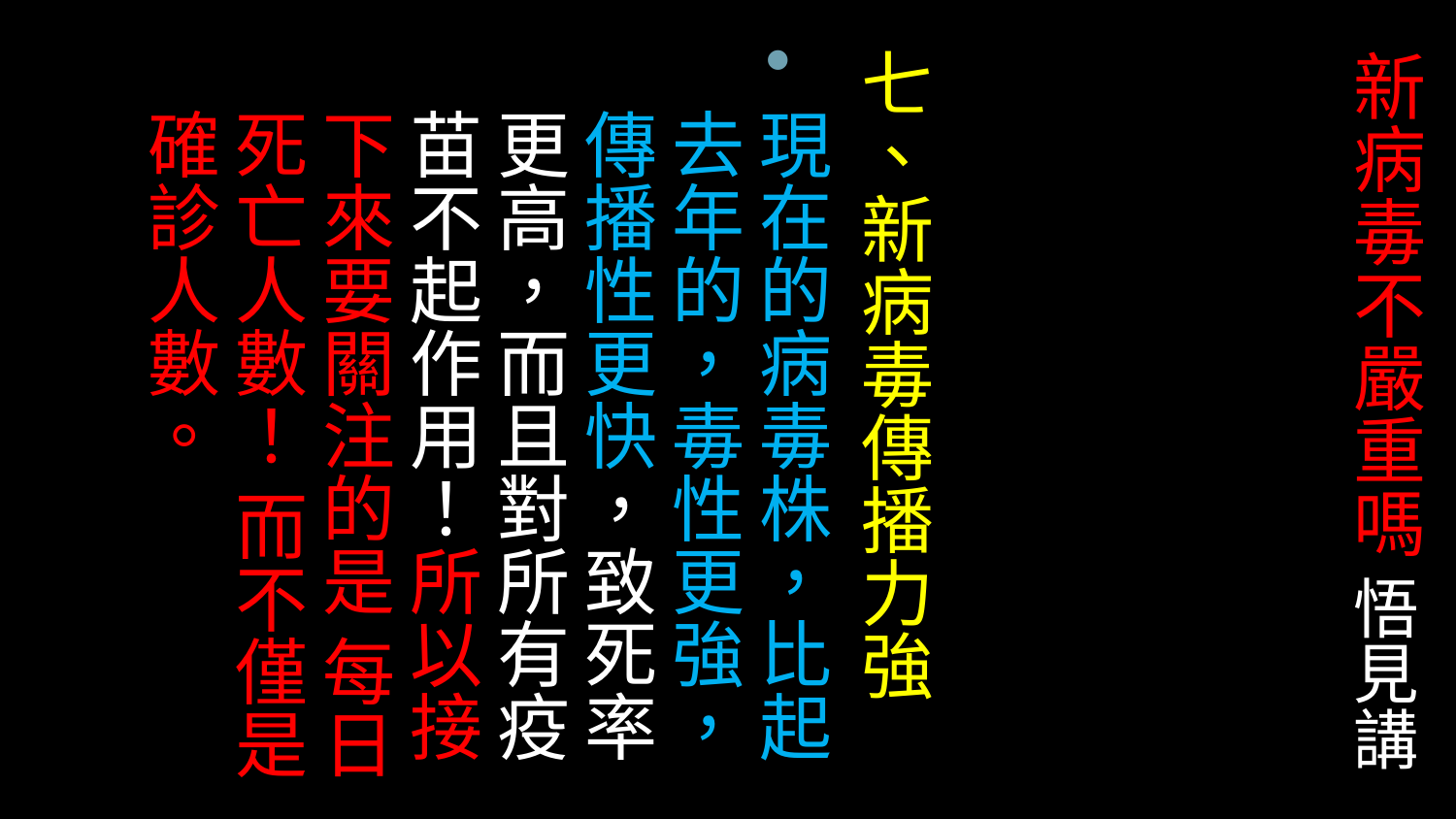

七、新病毒傳播力強
現在的病毒株，比起去年的，毒性更強，傳播性更快，致死率更高，而且對所有疫苗不起作用！所以接下來要關注的是 每日死亡人數！ 而不僅是確診人數。

# 新病毒不嚴重嗎 悟見講